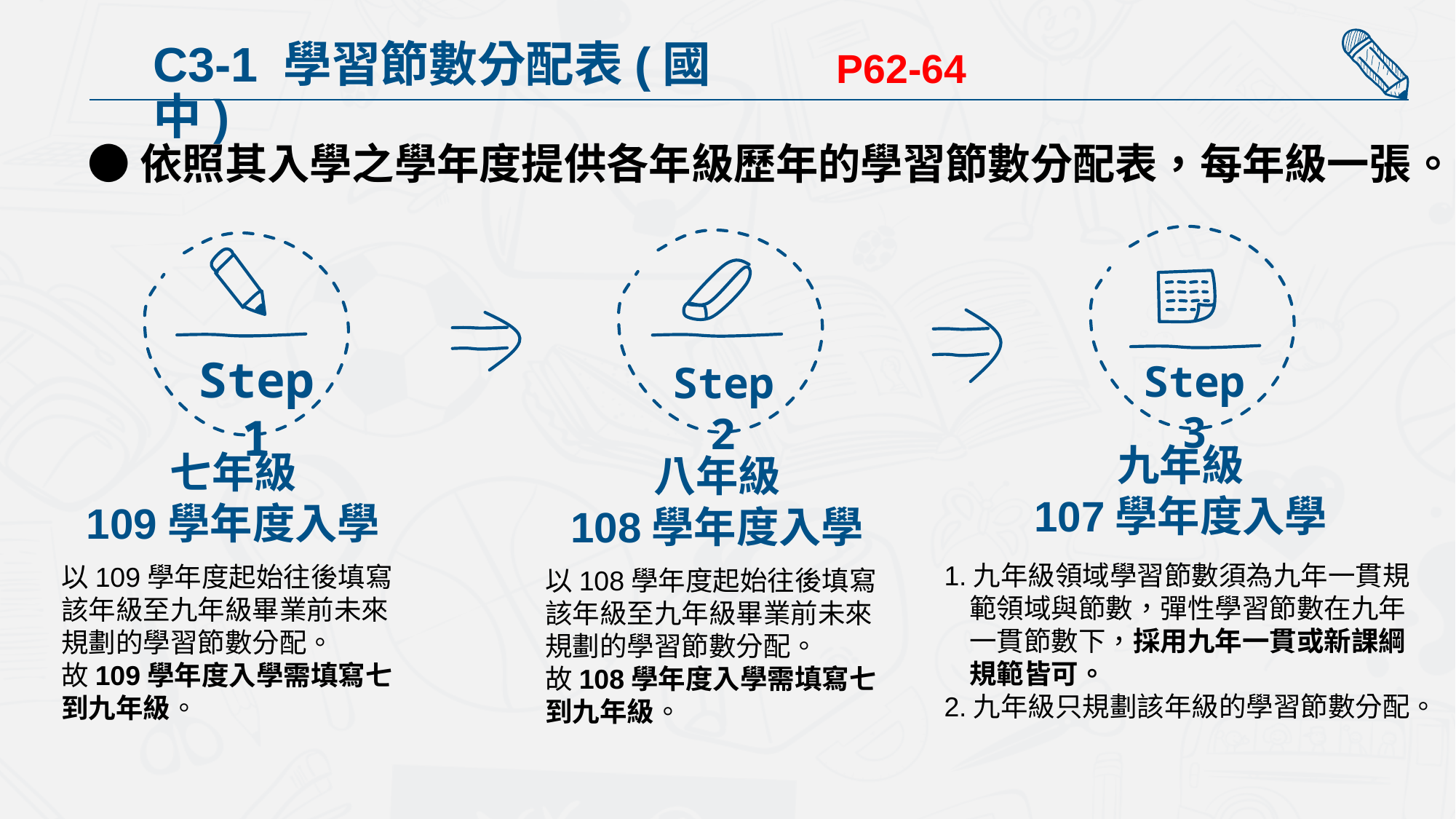

C3-1 學習節數分配表(國中)
P62-64
●依照其入學之學年度提供各年級歷年的學習節數分配表，每年級一張。

Step 1

Step 3
Step 2
九年級
107學年度入學
1.九年級領域學習節數須為九年一貫規
   範領域與節數，彈性學習節數在九年
   一貫節數下，採用九年一貫或新課綱
   規範皆可。
2.九年級只規劃該年級的學習節數分配。

七年級
109學年度入學
以109學年度起始往後填寫該年級至九年級畢業前未來規劃的學習節數分配。
故109學年度入學需填寫七到九年級。
八年級
108學年度入學
以108學年度起始往後填寫該年級至九年級畢業前未來規劃的學習節數分配。
故108學年度入學需填寫七到九年級。